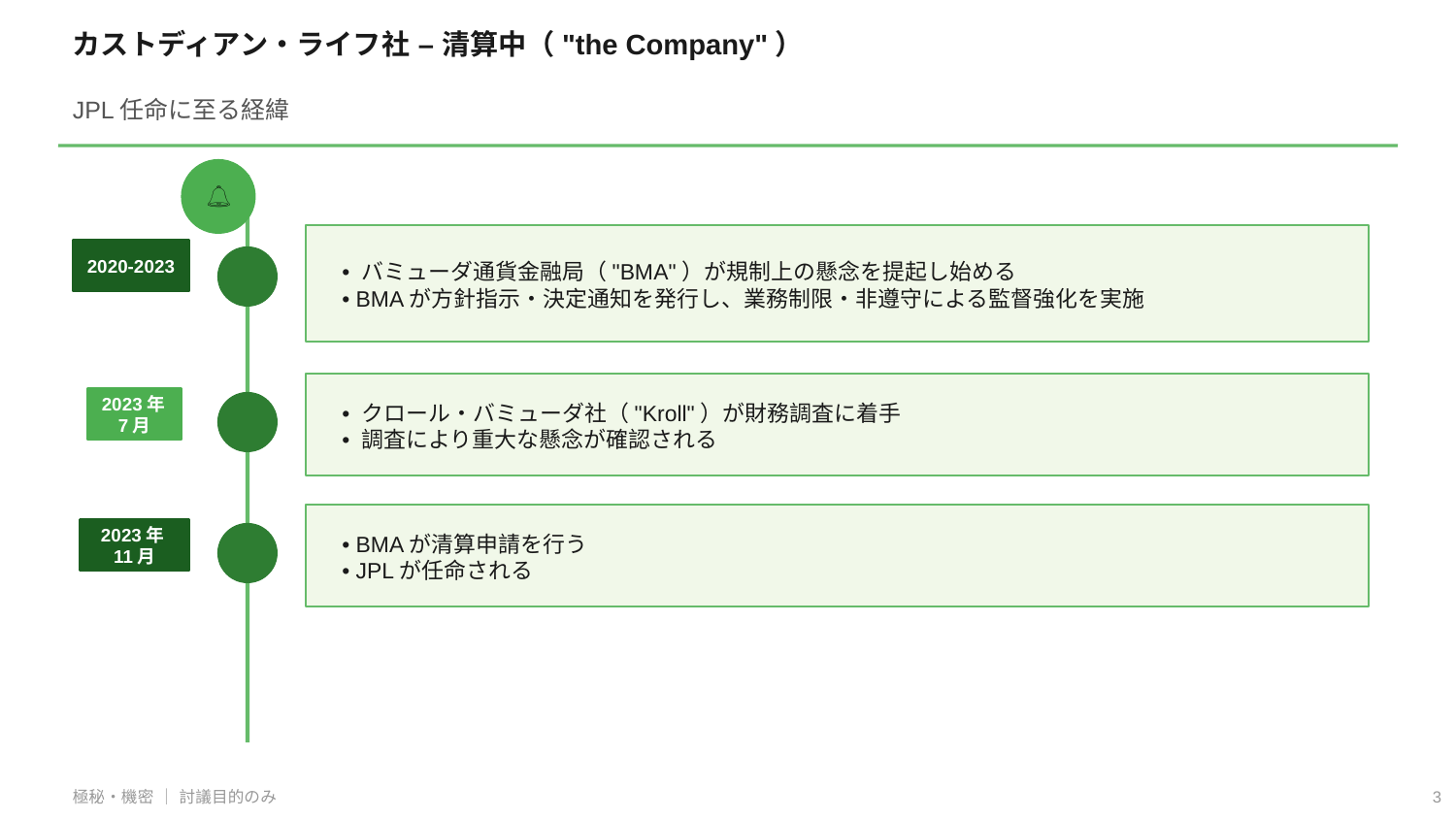

カストディアン・ライフ社 – 清算中（"the Company"）
JPL任命に至る経緯

🔔

• バミューダ通貨金融局（"BMA"）が規制上の懸念を提起し始める
• BMAが方針指示・決定通知を発行し、業務制限・非遵守による監督強化を実施

2020-2023

• クロール・バミューダ社（"Kroll"）が財務調査に着手
• 調査により重大な懸念が確認される

2023年7月

• BMAが清算申請を行う
• JPLが任命される

2023年11月

極秘・機密 ｜ 討議目的のみ
3